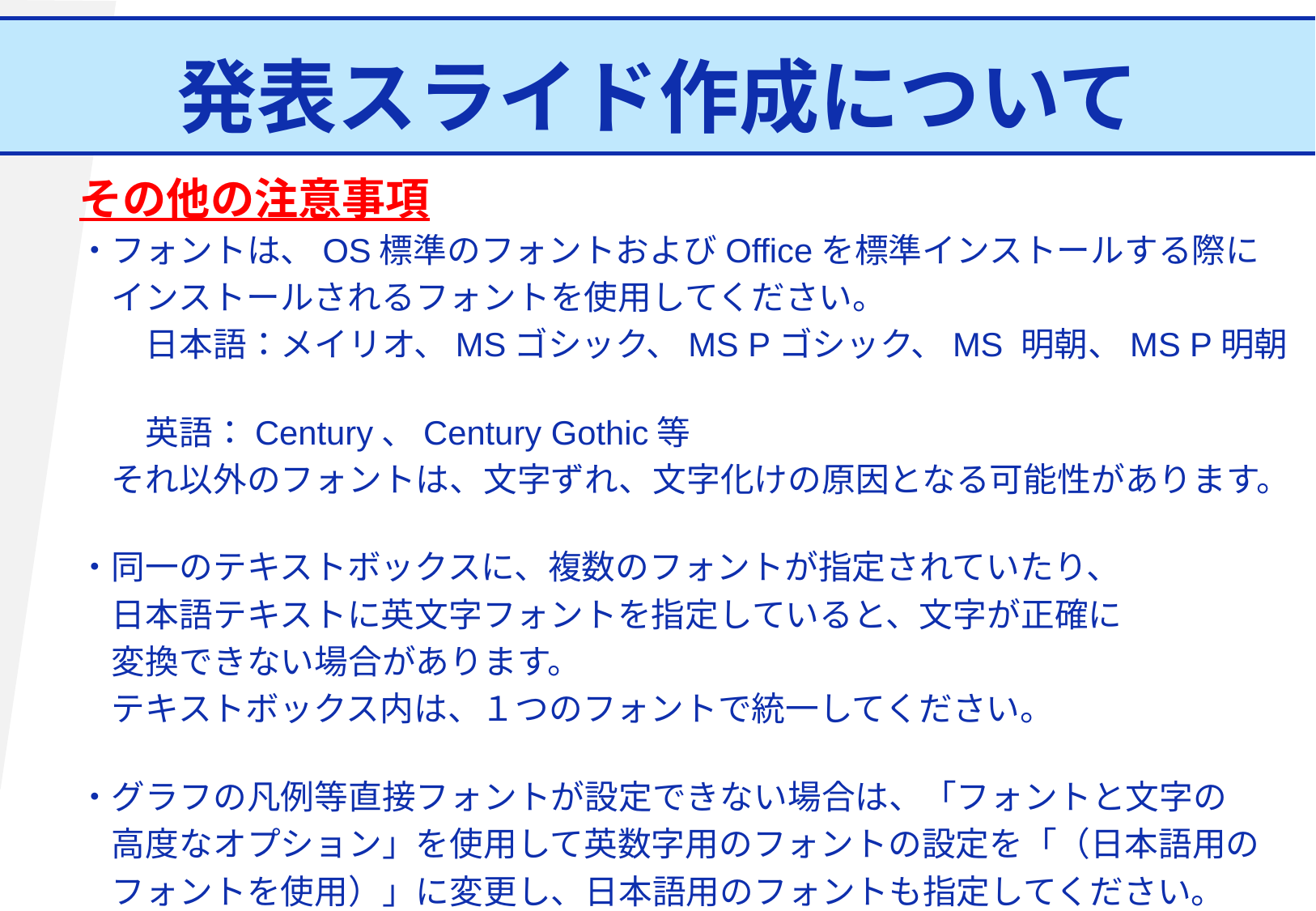

発表スライド作成について

その他の注意事項

・フォントは、OS標準のフォントおよびOfficeを標準インストールする際に
　インストールされるフォントを使用してください。
　　日本語：メイリオ、MSゴシック、MS Pゴシック、MS 明朝、MS P明朝
　　英語：Century、Century Gothic等
　それ以外のフォントは、文字ずれ、文字化けの原因となる可能性があります。
・同一のテキストボックスに、複数のフォントが指定されていたり、
　日本語テキストに英文字フォントを指定していると、文字が正確に
　変換できない場合があります。
　テキストボックス内は、１つのフォントで統一してください。
・グラフの凡例等直接フォントが設定できない場合は、「フォントと文字の
　高度なオプション」を使用して英数字用のフォントの設定を「（日本語用の
　フォントを使用）」に変更し、日本語用のフォントも指定してください。